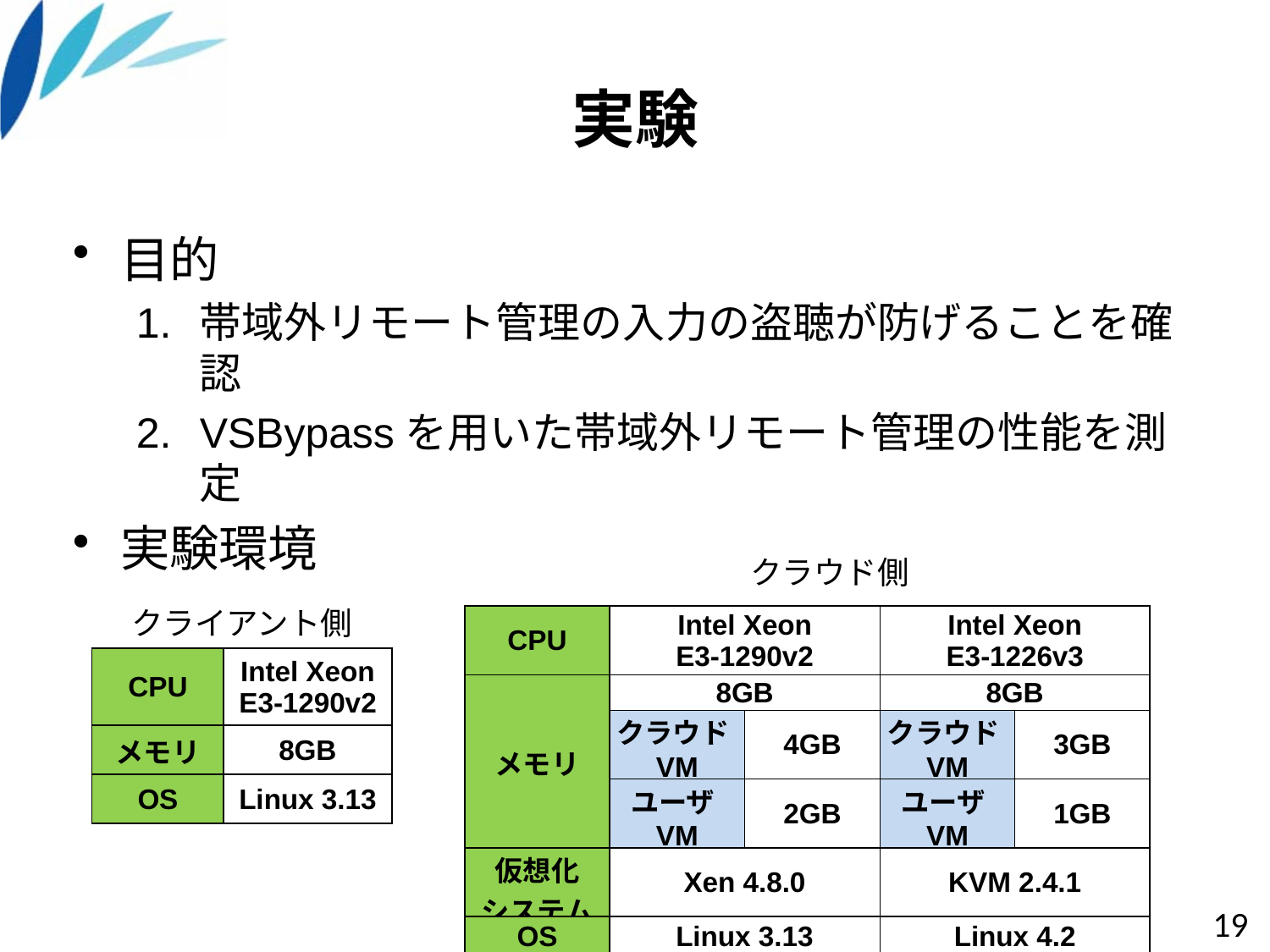

# 実験
目的
帯域外リモート管理の入力の盗聴が防げることを確認
VSBypassを用いた帯域外リモート管理の性能を測定
実験環境
クラウド側
クライアント側
| CPU | Intel Xeon E3-1290v2 |  | Intel Xeon E3-1226v3 |  |
| --- | --- | --- | --- | --- |
| メモリ | 8GB |  | 8GB |  |
|  | クラウドVM | 4GB | クラウドVM | 3GB |
|  | ユーザVM | 2GB | ユーザVM | 1GB |
| 仮想化 システム | Xen 4.8.0 |  | KVM 2.4.1 |  |
| OS | Linux 3.13 |  | Linux 4.2 |  |
| CPU | Intel Xeon E3-1290v2 |
| --- | --- |
| メモリ | 8GB |
| OS | Linux 3.13 |
19